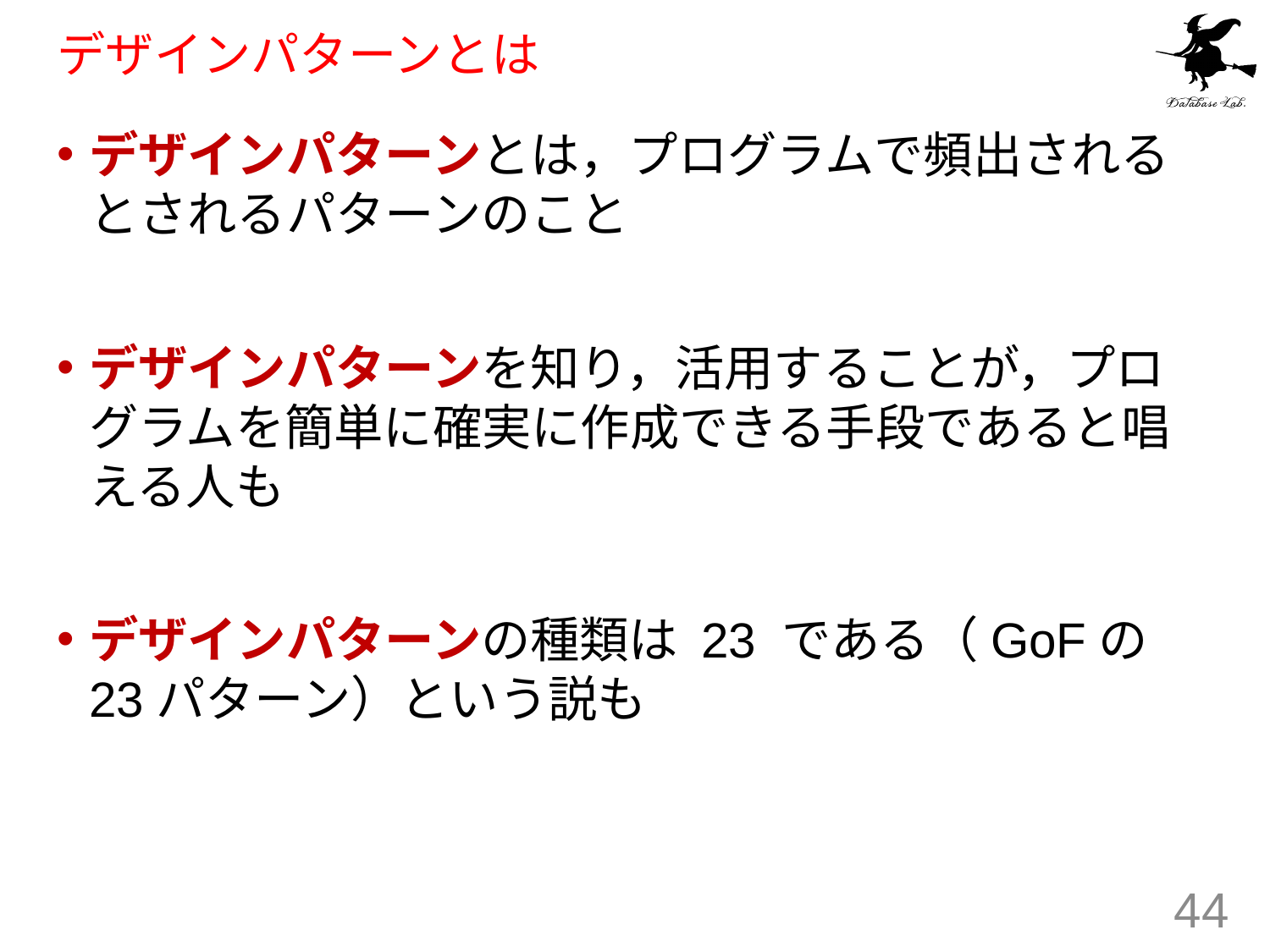

# デザインパターンとは
デザインパターンとは，プログラムで頻出されるとされるパターンのこと

デザインパターンを知り，活用することが，プログラムを簡単に確実に作成できる手段であると唱える人も

デザインパターンの種類は 23 である（GoFの23パターン）という説も
44